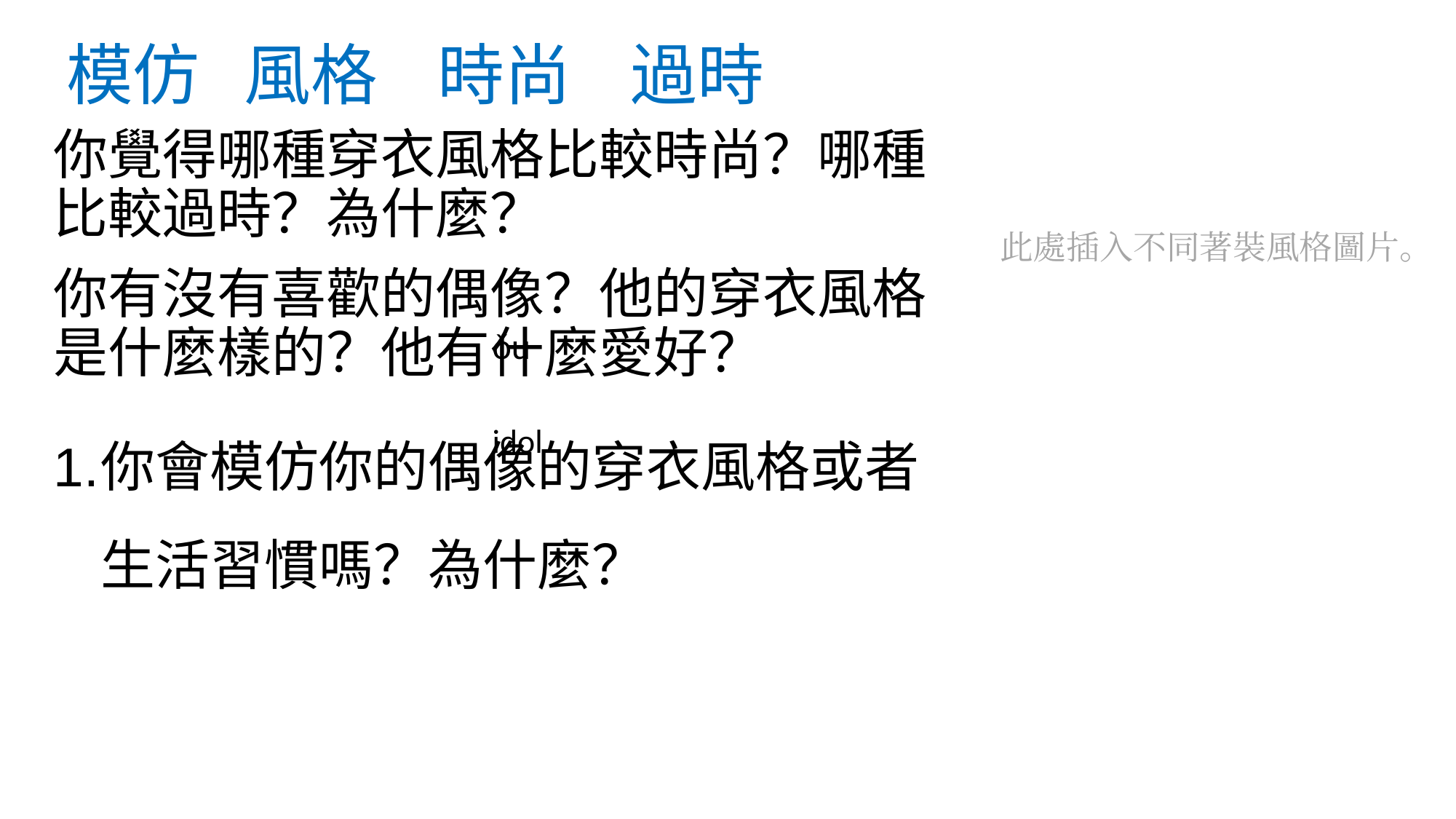

# 模仿   風格    時尚    過時
你覺得哪種穿衣風格比較時尚？哪種比較過時？為什麼？
你有沒有喜歡的偶像？他的穿衣風格是什麼樣的？他有什麼愛好？
你會模仿你的偶像的穿衣風格或者生活習慣嗎？為什麼？
此處插入不同著裝風格圖片。
ǒu
idol